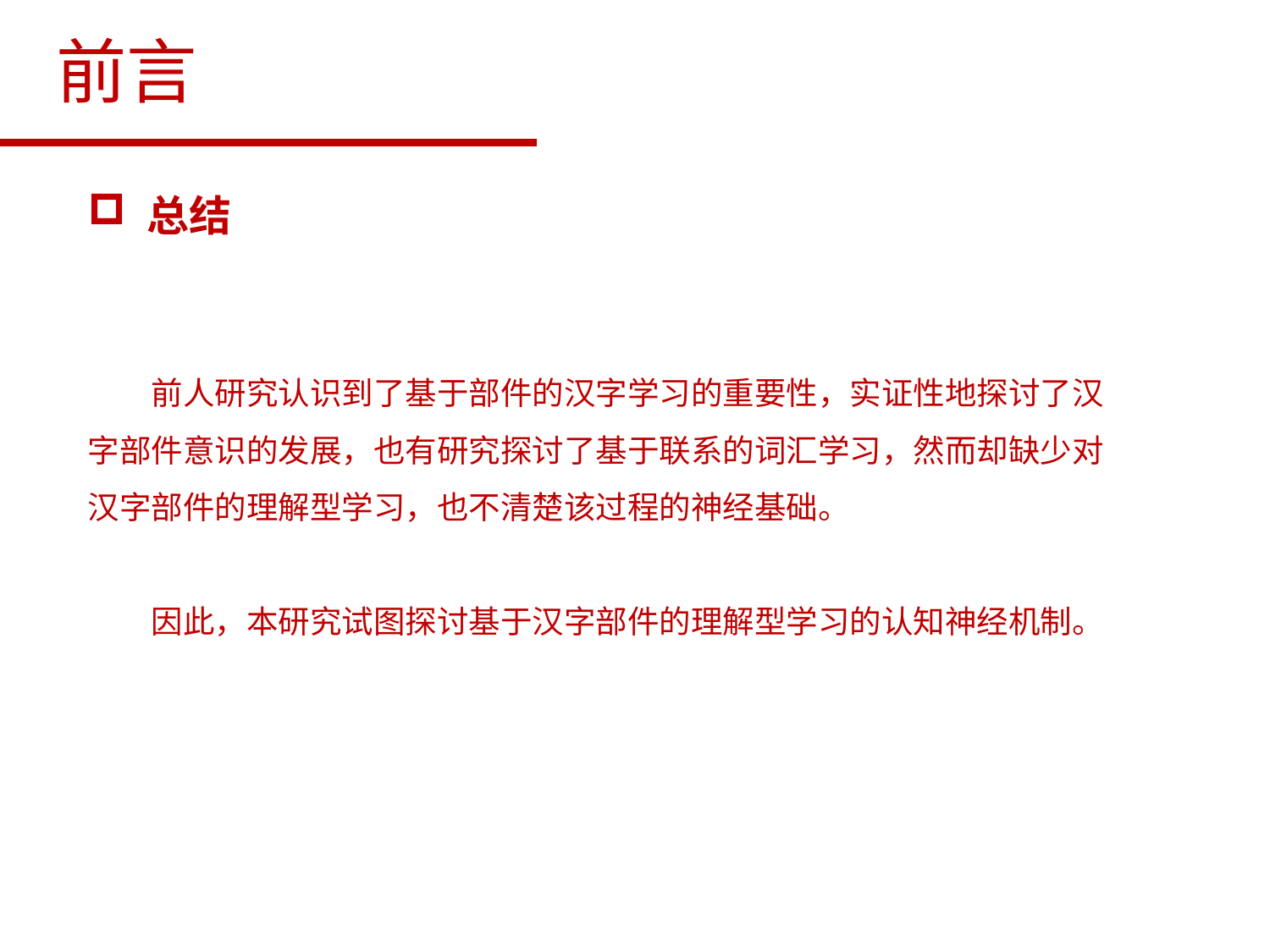

前言
 总结

前人研究认识到了基于部件的汉字学习的重要性，实证性地探讨了汉字部件意识的发展，也有研究探讨了基于联系的词汇学习，然而却缺少对汉字部件的理解型学习，也不清楚该过程的神经基础。

因此，本研究试图探讨基于汉字部件的理解型学习的认知神经机制。